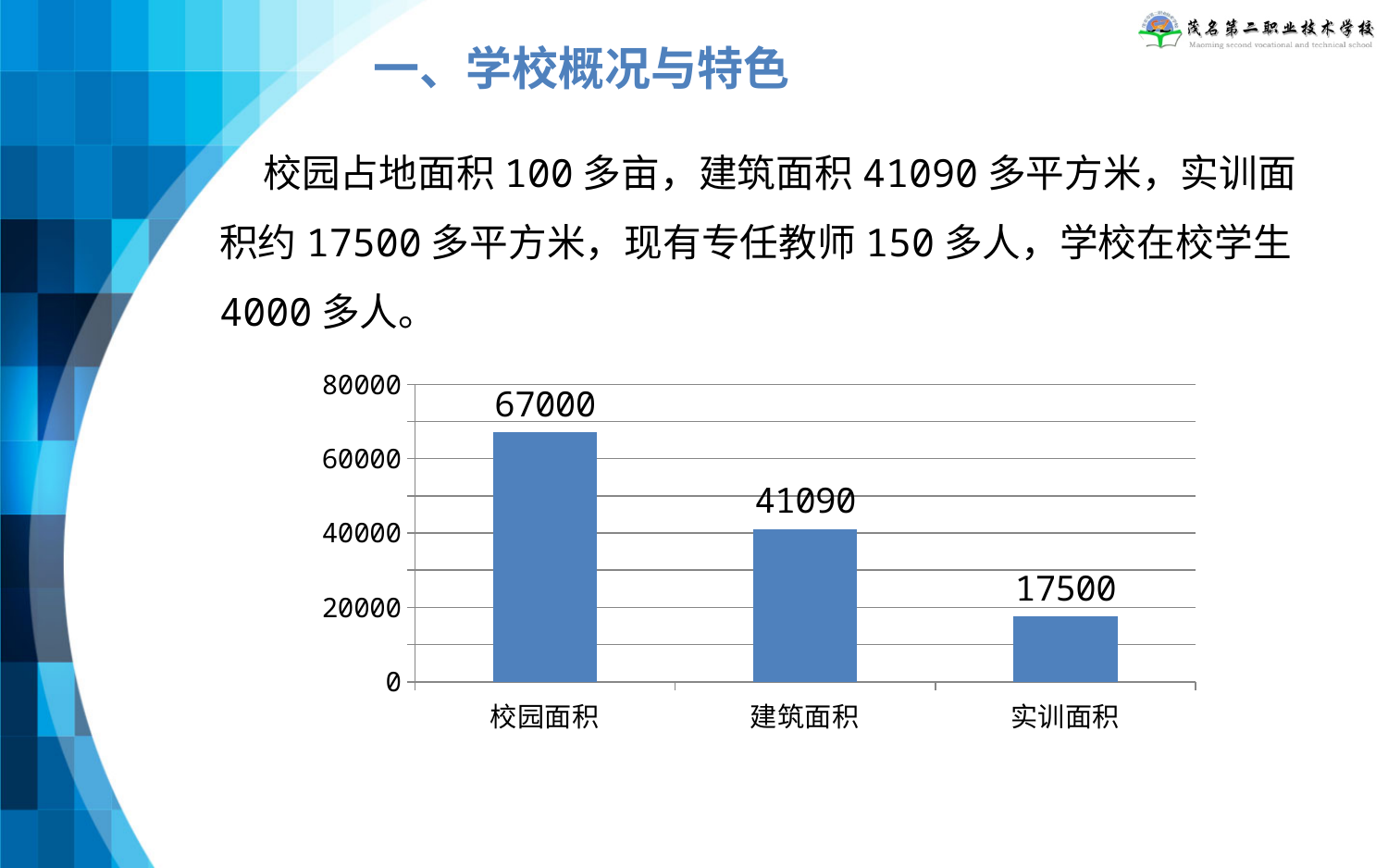

一、学校概况与特色
    校园占地面积100多亩，建筑面积41090多平方米，实训面积约17500多平方米，现有专任教师150多人，学校在校学生4000多人。

### Chart

| Category | 平方米 |
|---|---|
| 校园面积 | 67000.0 |
| 建筑面积 | 41090.0 |
| 实训面积 | 17500.0 |